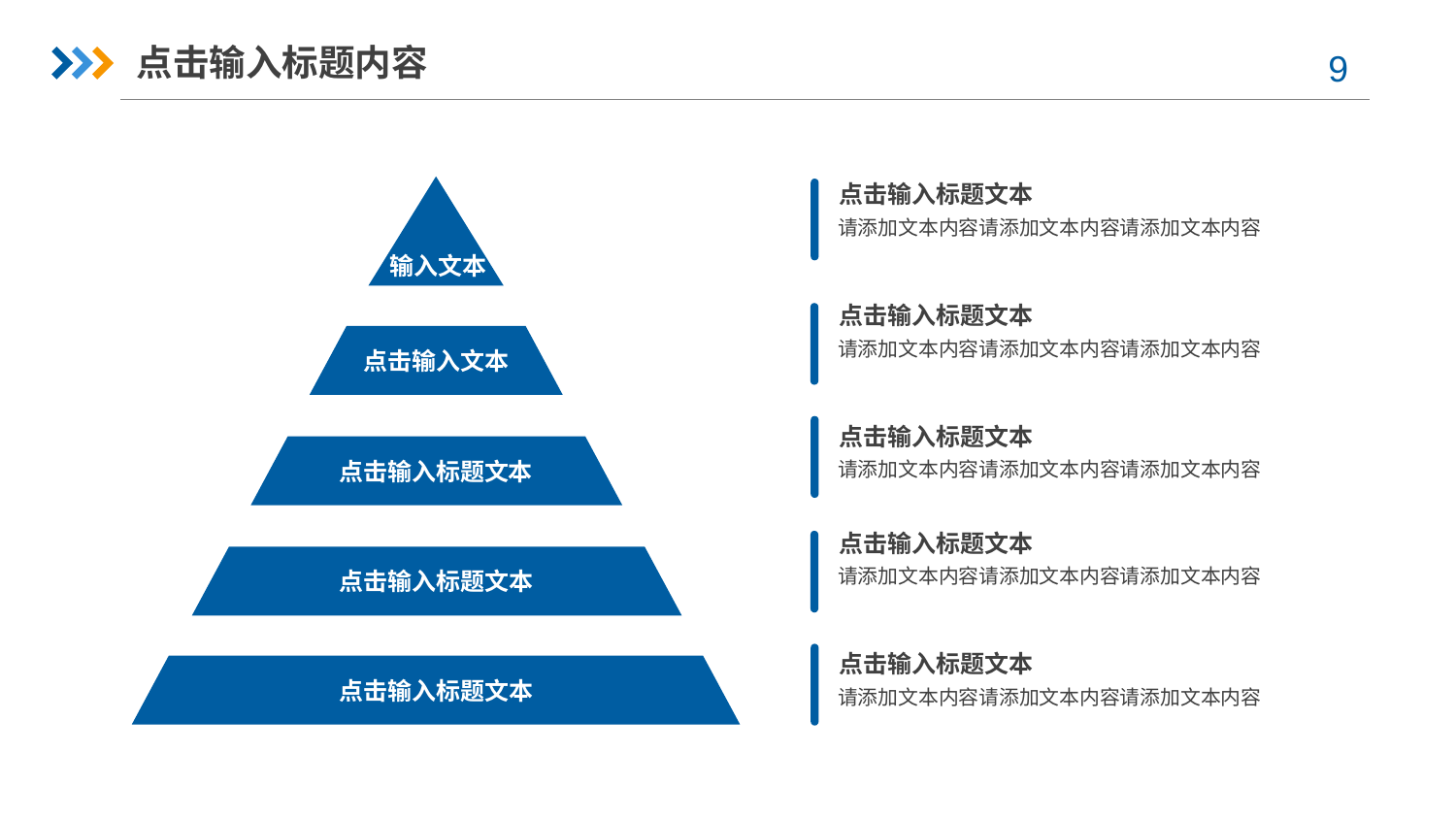

点击输入标题内容

输入文本
点击输入标题文本
请添加文本内容请添加文本内容请添加文本内容

点击输入标题文本
请添加文本内容请添加文本内容请添加文本内容

点击输入文本

点击输入标题文本
请添加文本内容请添加文本内容请添加文本内容

点击输入标题文本

点击输入标题文本
请添加文本内容请添加文本内容请添加文本内容

点击输入标题文本

点击输入标题文本
请添加文本内容请添加文本内容请添加文本内容

点击输入标题文本